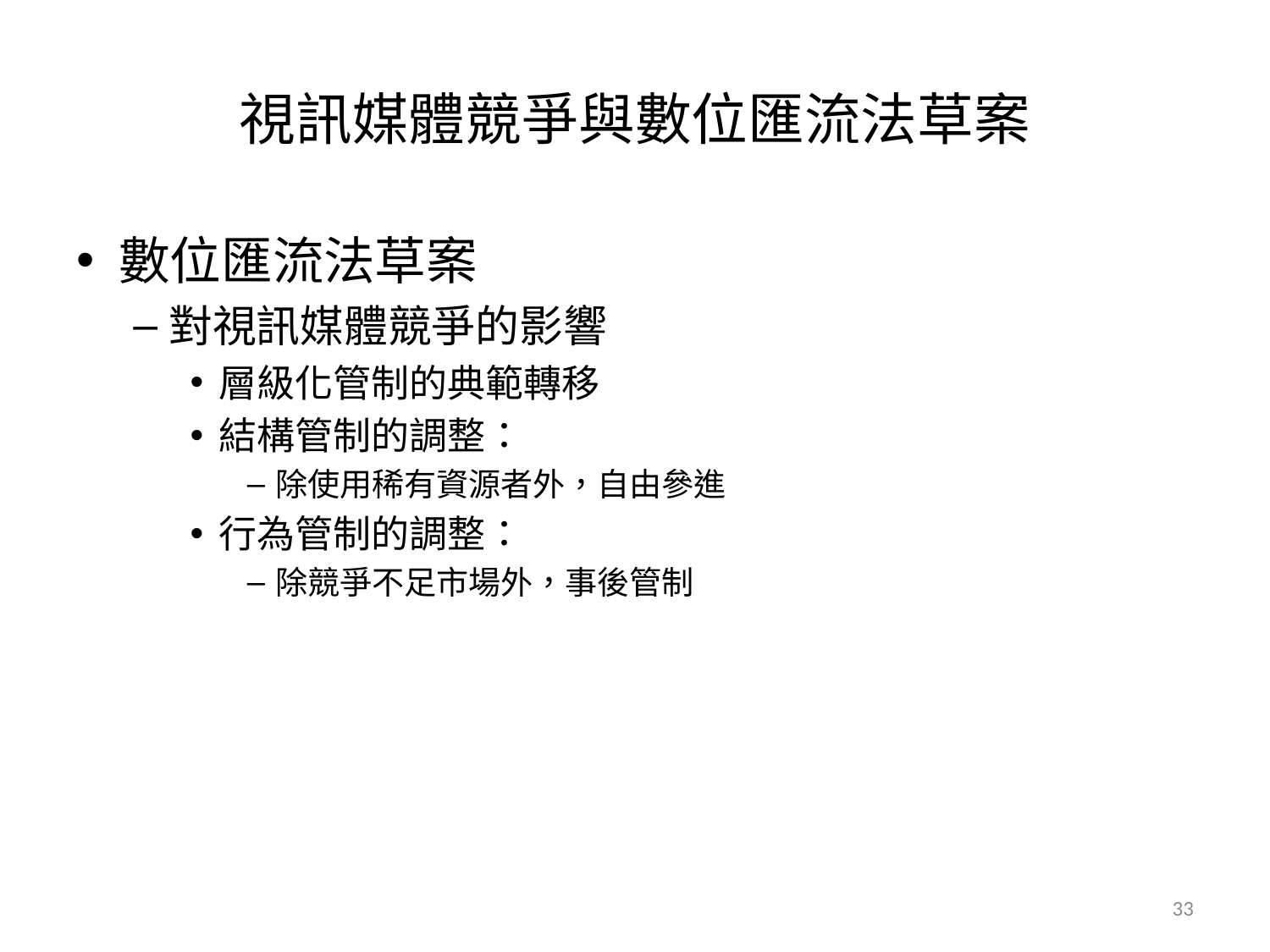

# 視訊媒體競爭與數位匯流法草案
數位匯流法草案
對視訊媒體競爭的影響
層級化管制的典範轉移
結構管制的調整：
除使用稀有資源者外，自由參進
行為管制的調整：
除競爭不足市場外，事後管制

33